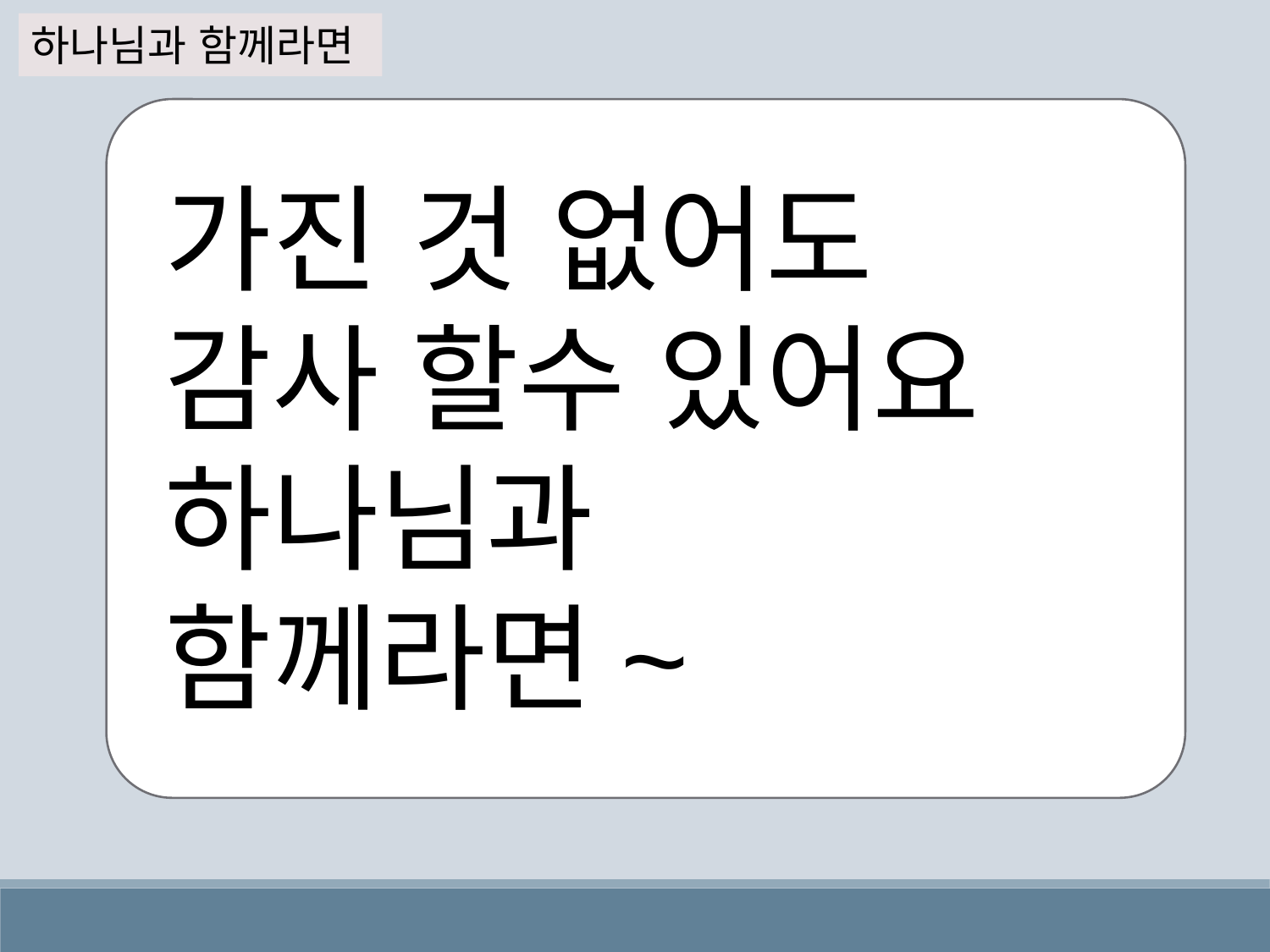

하나님과 함께라면

가진 것 없어도
감사 할수 있어요
하나님과
함께라면~